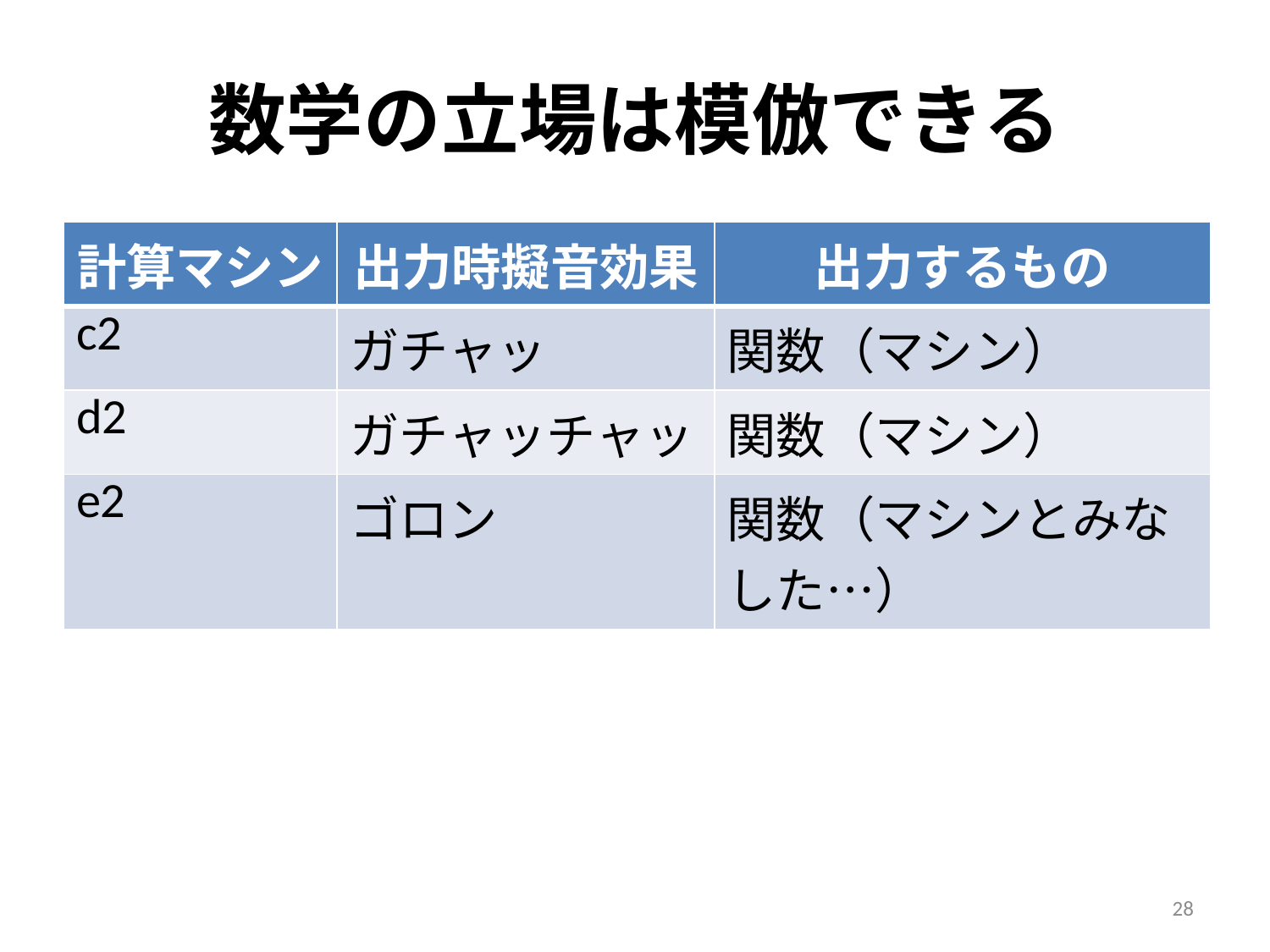

# 数学の立場は模倣できる
| 計算マシン | 出力時擬音効果 | 出力するもの |
| --- | --- | --- |
| c2 | ガチャッ | 関数（マシン） |
| d2 | ガチャッチャッ | 関数（マシン） |
| e2 | ゴロン | 関数（マシンとみなした…） |
28